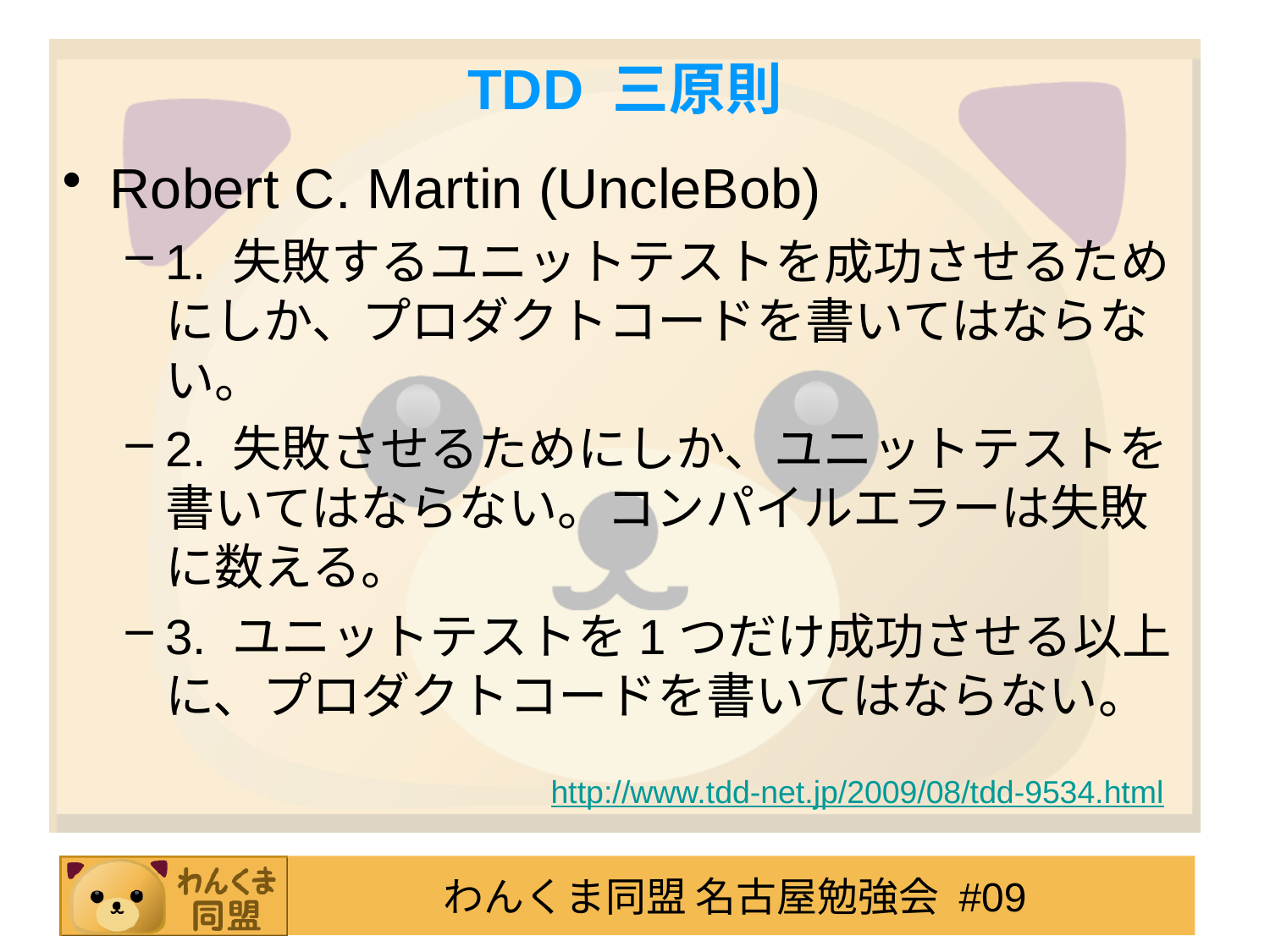

# TDD 三原則
Robert C. Martin (UncleBob)
1. 失敗するユニットテストを成功させるためにしか、プロダクトコードを書いてはならない。
2. 失敗させるためにしか、ユニットテストを書いてはならない。コンパイルエラーは失敗に数える。
3. ユニットテストを1つだけ成功させる以上に、プロダクトコードを書いてはならない。
http://www.tdd-net.jp/2009/08/tdd-9534.html